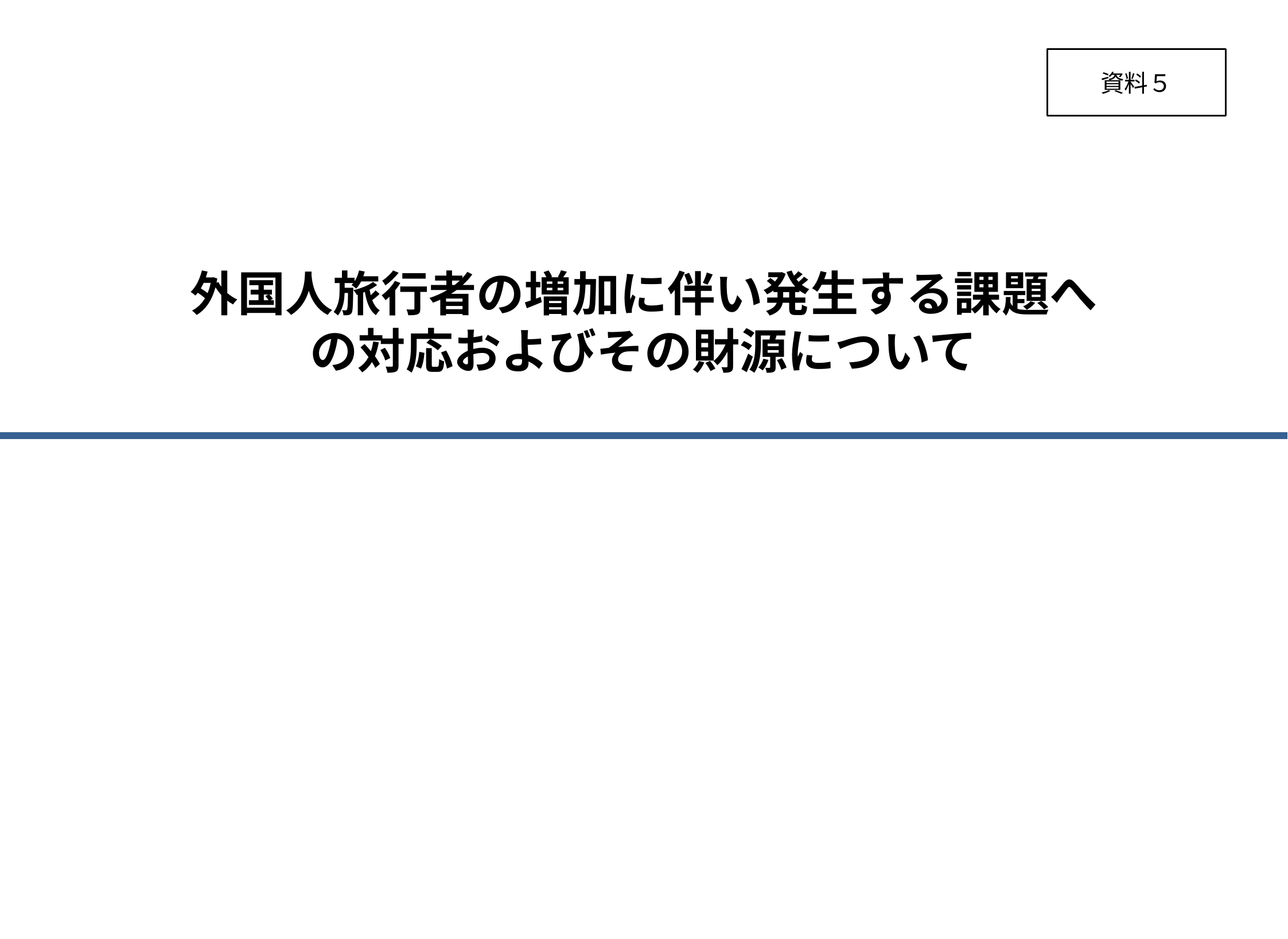

資料５
外国人旅行者の増加に伴い発生する課題への対応およびその財源について